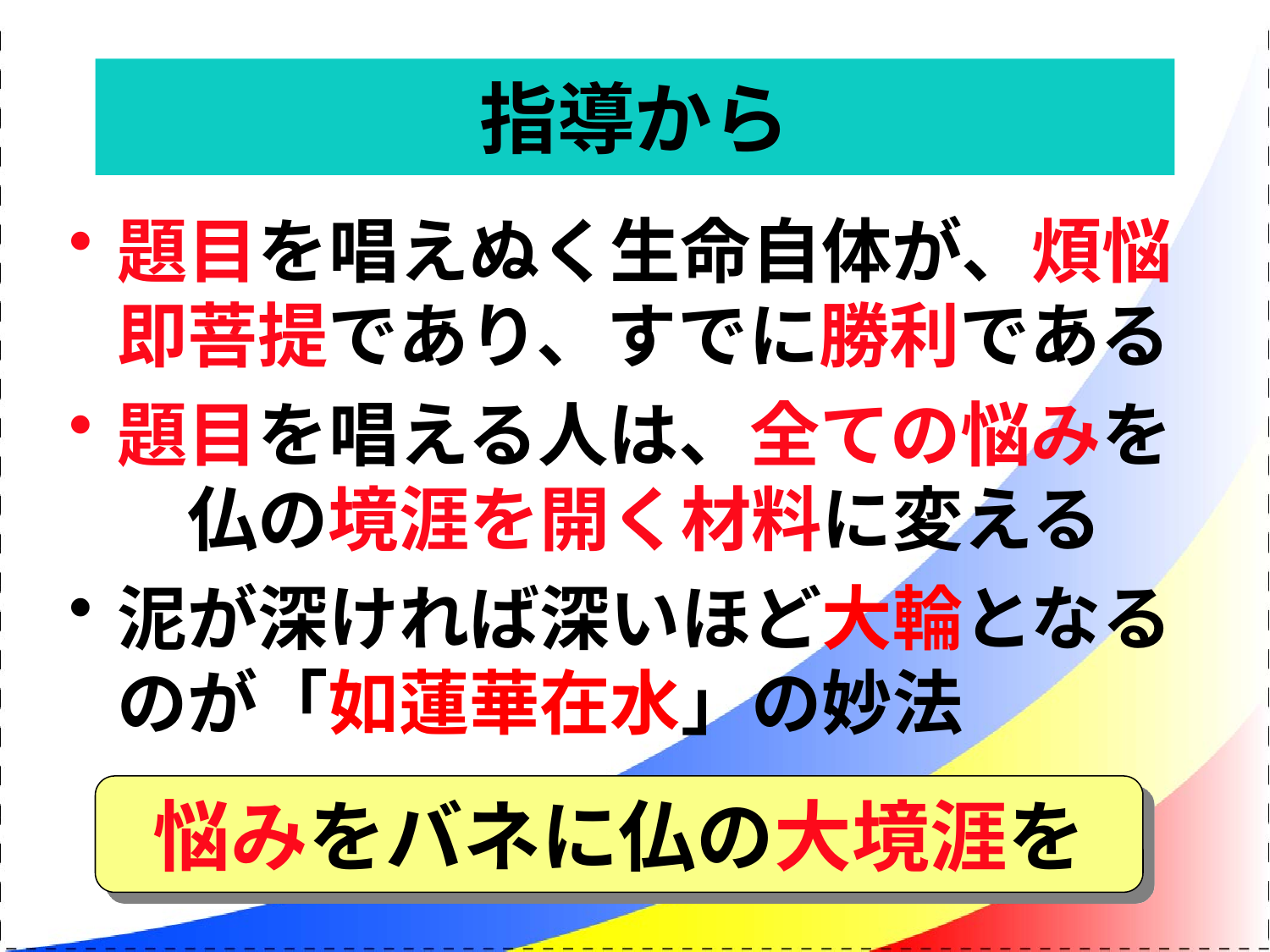

# 指導から
題目を唱えぬく生命自体が、煩悩即菩提であり、すでに勝利である
題目を唱える人は、全ての悩みを　仏の境涯を開く材料に変える
泥が深ければ深いほど大輪となるのが「如蓮華在水」の妙法
悩みをバネに仏の大境涯を